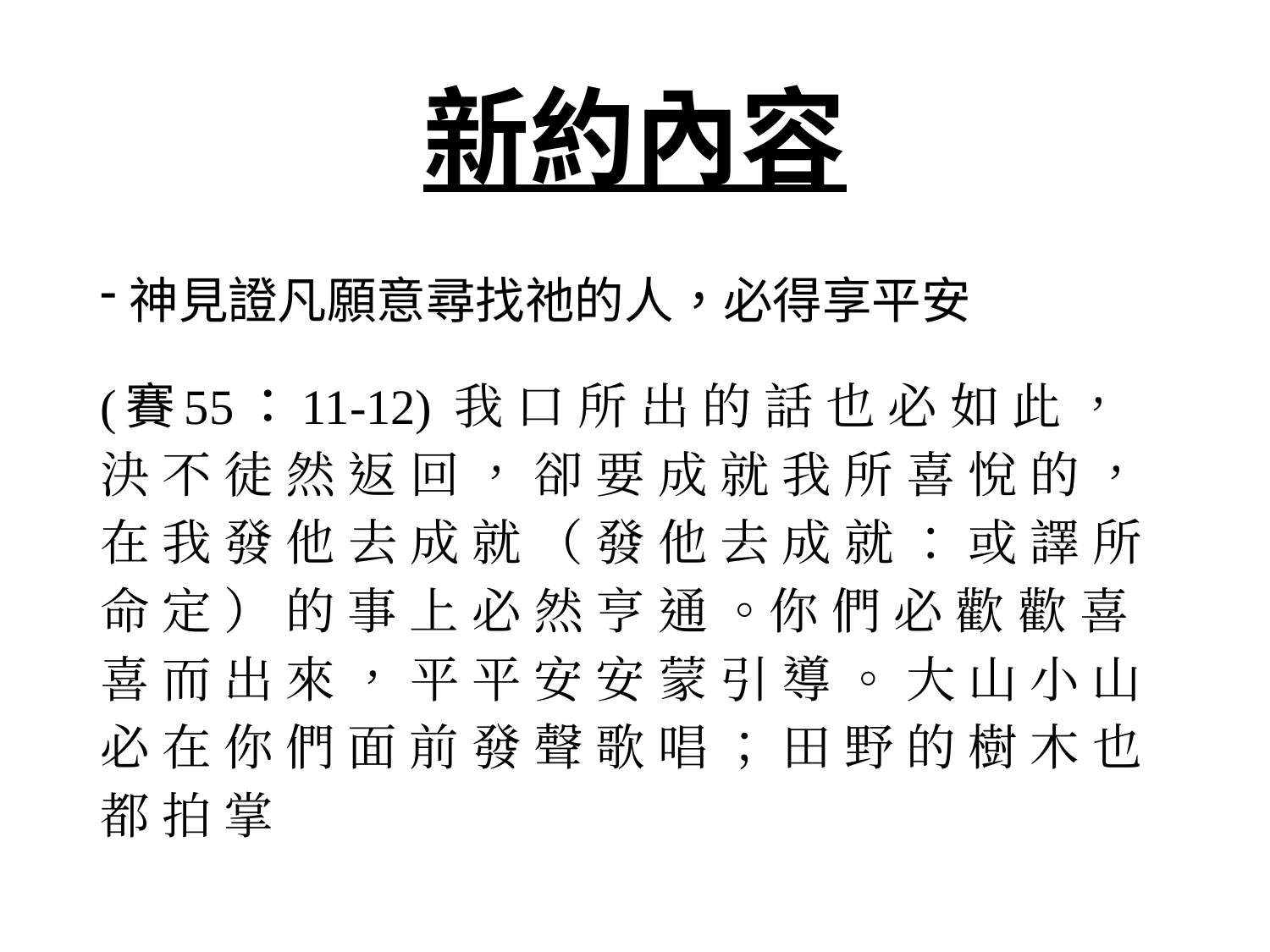

# 新約內容
神見證凡願意尋找祂的人，必得享平安

(賽55：11-12) 我 口 所 出 的 話 也 必 如 此 ， 決 不 徒 然 返 回 ， 卻 要 成 就 我 所 喜 悅 的 ， 在 我 發 他 去 成 就 （ 發 他 去 成 就 ： 或 譯 所 命 定 ） 的 事 上 必 然 亨 通 。你 們 必 歡 歡 喜 喜 而 出 來 ， 平 平 安 安 蒙 引 導 。 大 山 小 山 必 在 你 們 面 前 發 聲 歌 唱 ； 田 野 的 樹 木 也 都 拍 掌